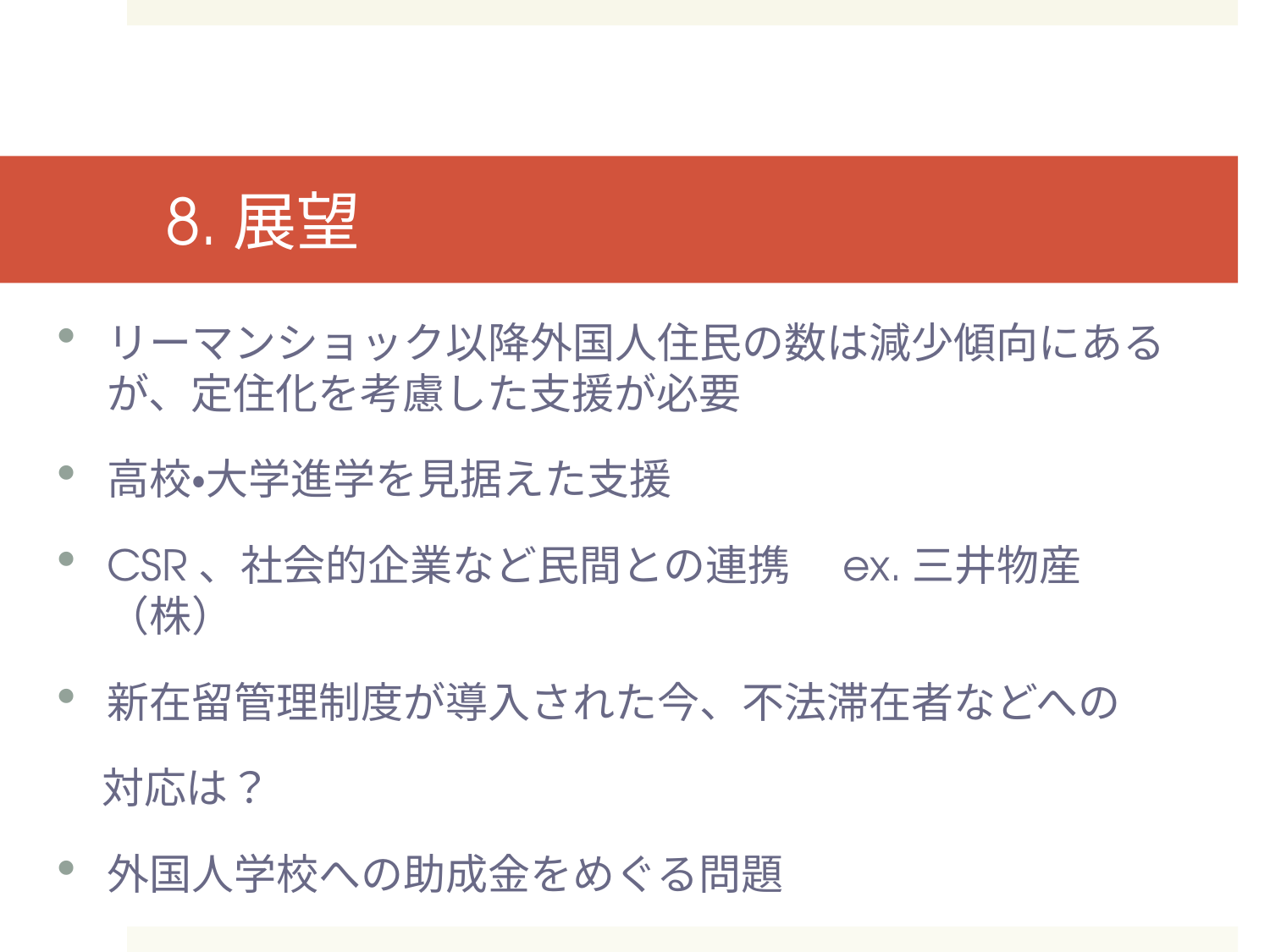

# 8.展望
リーマンショック以降外国人住民の数は減少傾向にあるが、定住化を考慮した支援が必要
高校・大学進学を見据えた支援
CSR、社会的企業など民間との連携　ex.三井物産（株）
新在留管理制度が導入された今、不法滞在者などへの
　対応は？
外国人学校への助成金をめぐる問題